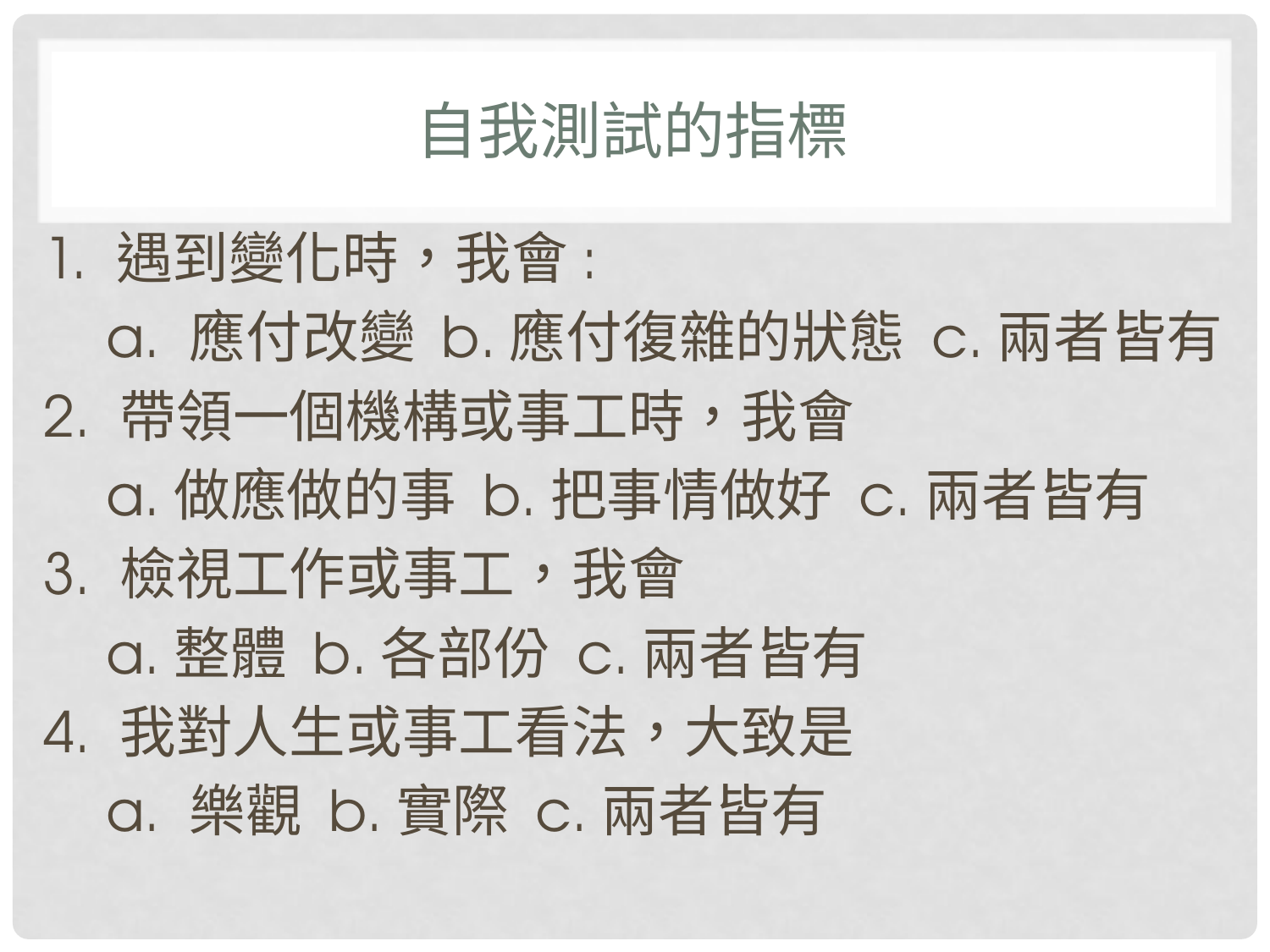

# 自我測試的指標
1. 遇到變化時，我會:
    a. 應付改變 b.應付復雜的狀態 c.兩者皆有
2. 帶領一個機構或事工時，我會
    a.做應做的事 b.把事情做好 c.兩者皆有
3. 檢視工作或事工，我會
    a.整體 b.各部份 c.兩者皆有
4. 我對人生或事工看法，大致是
    a. 樂觀 b.實際 c.兩者皆有